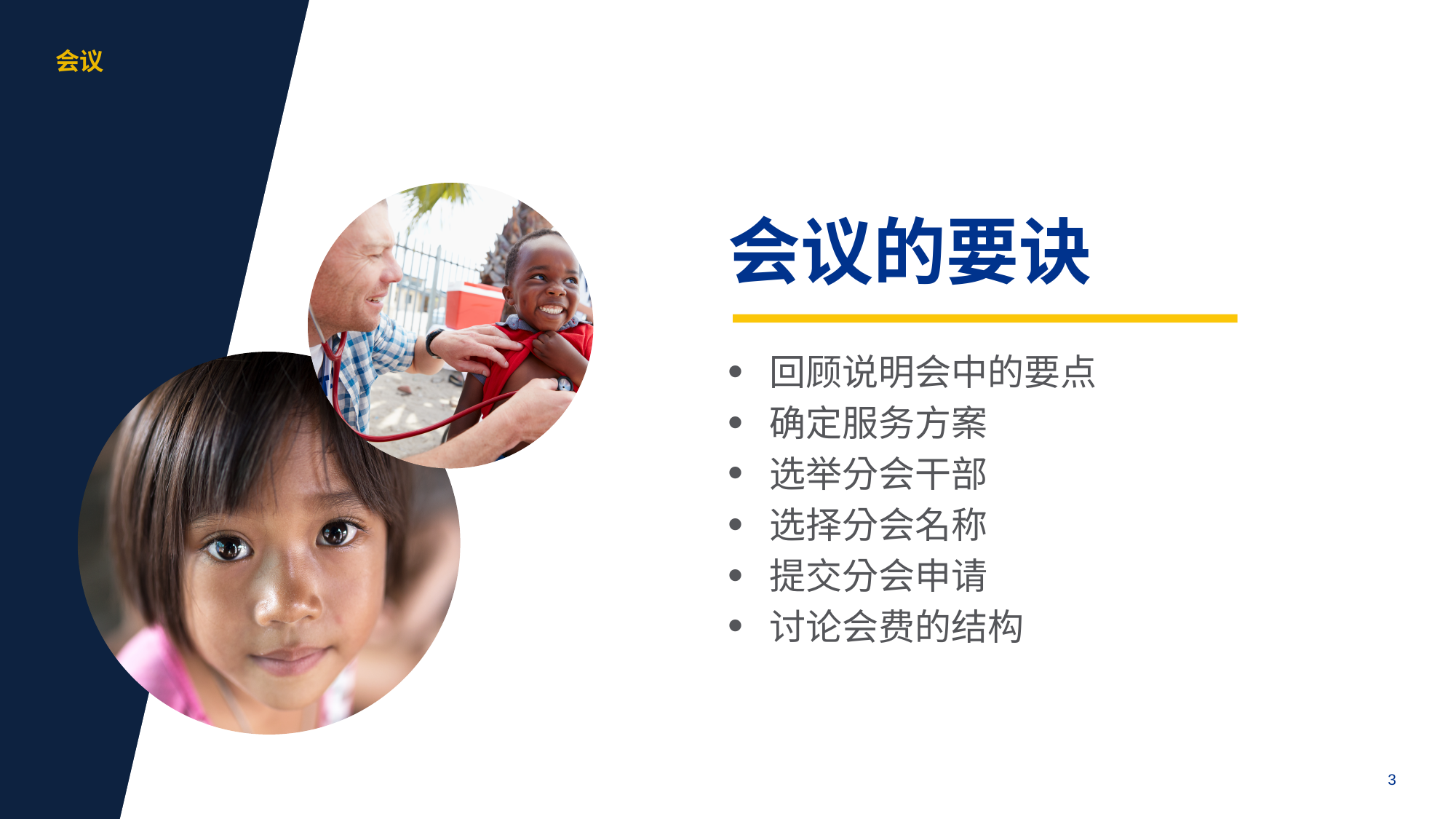

aa

会议

会议的要诀
回顾说明会中的要点
确定服务方案
选举分会干部
选择分会名称
提交分会申请
讨论会费的结构

3